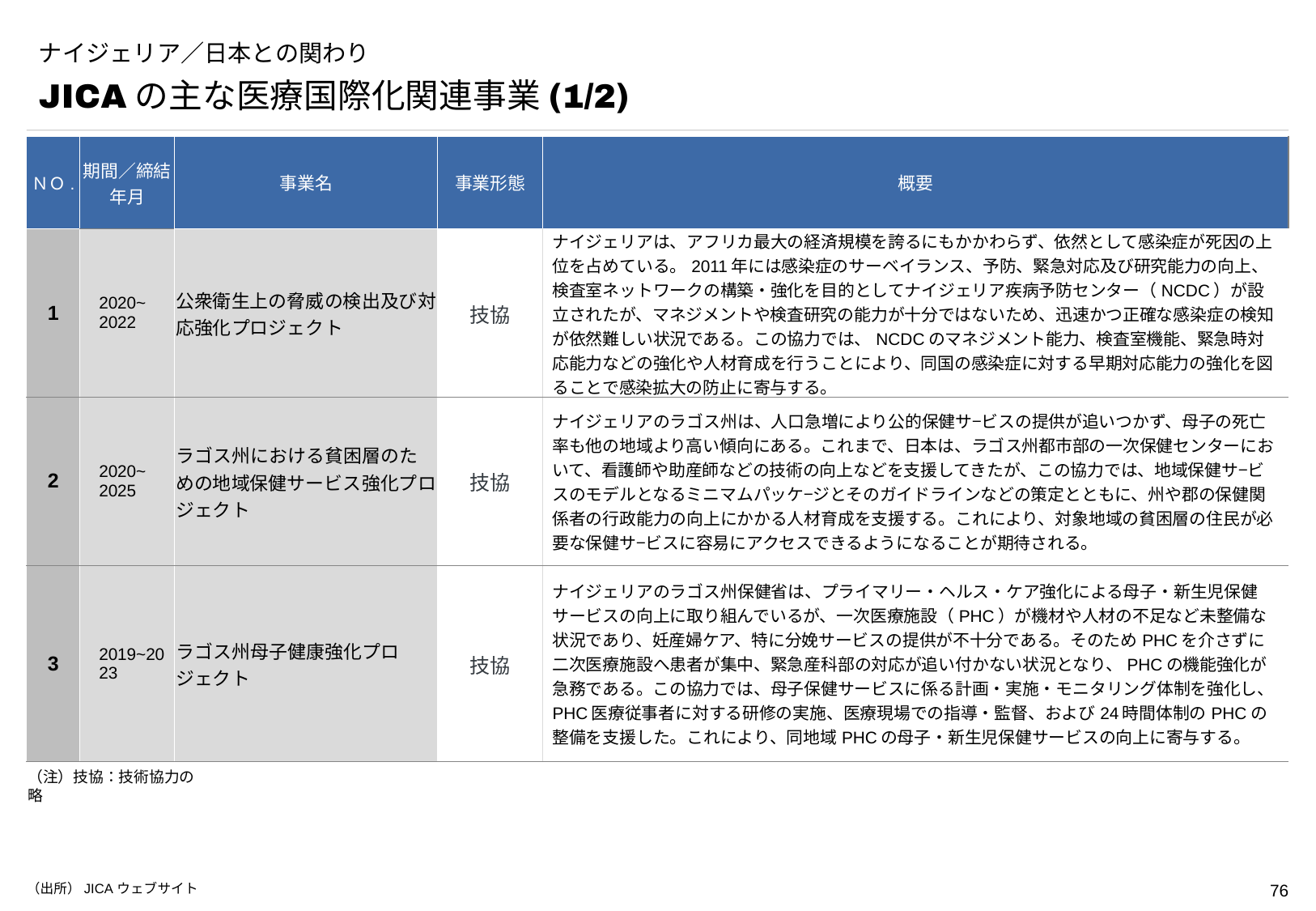

# ナイジェリア／日本との関わり
JICAの主な医療国際化関連事業(1/2)
| ＮＯ. | 期間／締結年月 | 事業名 | 事業形態 | 概要 |
| --- | --- | --- | --- | --- |
| 1 | 2020~ 2022 | 公衆衛生上の脅威の検出及び対応強化プロジェクト | 技協 | ナイジェリアは、アフリカ最大の経済規模を誇るにもかかわらず、依然として感染症が死因の上位を占めている。2011年には感染症のサーベイランス、予防、緊急対応及び研究能力の向上、検査室ネットワークの構築・強化を目的としてナイジェリア疾病予防センター（NCDC）が設立されたが、マネジメントや検査研究の能力が十分ではないため、迅速かつ正確な感染症の検知が依然難しい状況である。この協力では、NCDCのマネジメント能力、検査室機能、緊急時対応能力などの強化や人材育成を行うことにより、同国の感染症に対する早期対応能力の強化を図ることで感染拡大の防止に寄与する。 |
| 2 | 2020~ 2025 | ラゴス州における貧困層のための地域保健サービス強化プロジェクト | 技協 | ナイジェリアのラゴス州は、人口急増により公的保健サ−ビスの提供が追いつかず、母子の死亡率も他の地域より高い傾向にある。これまで、日本は、ラゴス州都市部の一次保健センターにおいて、看護師や助産師などの技術の向上などを支援してきたが、この協力では、地域保健サ−ビスのモデルとなるミニマムパッケ−ジとそのガイドラインなどの策定とともに、州や郡の保健関係者の行政能力の向上にかかる人材育成を支援する。これにより、対象地域の貧困層の住民が必要な保健サ−ビスに容易にアクセスできるようになることが期待される。 |
| 3 | 2019~2023 | ラゴス州母子健康強化プロジェクト | 技協 | ナイジェリアのラゴス州保健省は、プライマリー・ヘルス・ケア強化による母子・新生児保健サービスの向上に取り組んでいるが、一次医療施設（PHC）が機材や人材の不足など未整備な状況であり、妊産婦ケア、特に分娩サービスの提供が不十分である。そのためPHCを介さずに二次医療施設へ患者が集中、緊急産科部の対応が追い付かない状況となり、PHCの機能強化が急務である。この協力では、母子保健サービスに係る計画・実施・モニタリング体制を強化し、PHC医療従事者に対する研修の実施、医療現場での指導・監督、および24時間体制のPHCの整備を支援した。これにより、同地域PHCの母子・新生児保健サービスの向上に寄与する。 |
（注）技協：技術協力の略
（出所）JICAウェブサイト